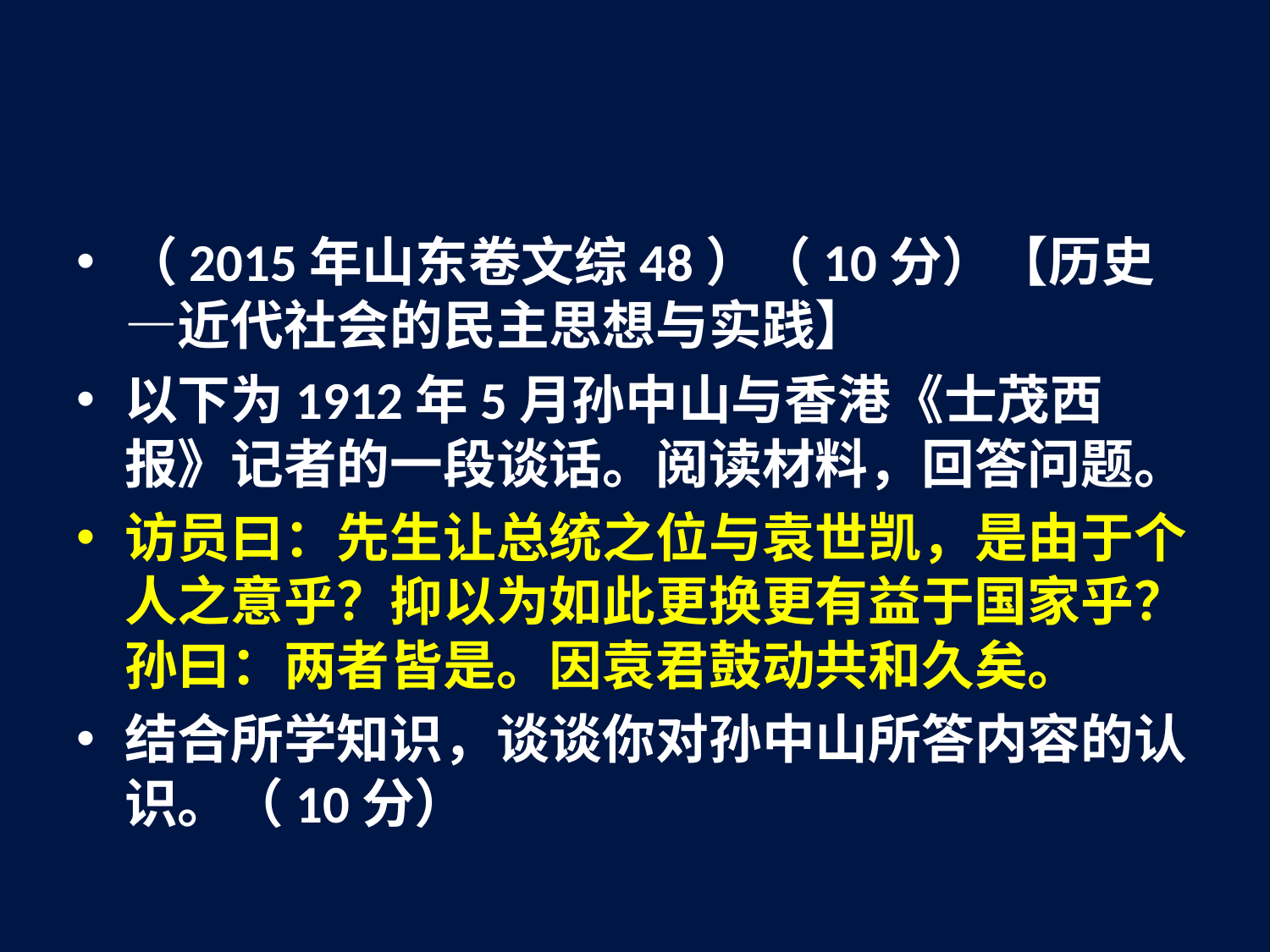

#
（2015年山东卷文综48）（10分）【历史—近代社会的民主思想与实践】
以下为1912年5月孙中山与香港《士茂西报》记者的一段谈话。阅读材料，回答问题。
访员曰：先生让总统之位与袁世凯，是由于个人之意乎？抑以为如此更换更有益于国家乎？孙曰：两者皆是。因袁君鼓动共和久矣。
结合所学知识，谈谈你对孙中山所答内容的认识。（10分）